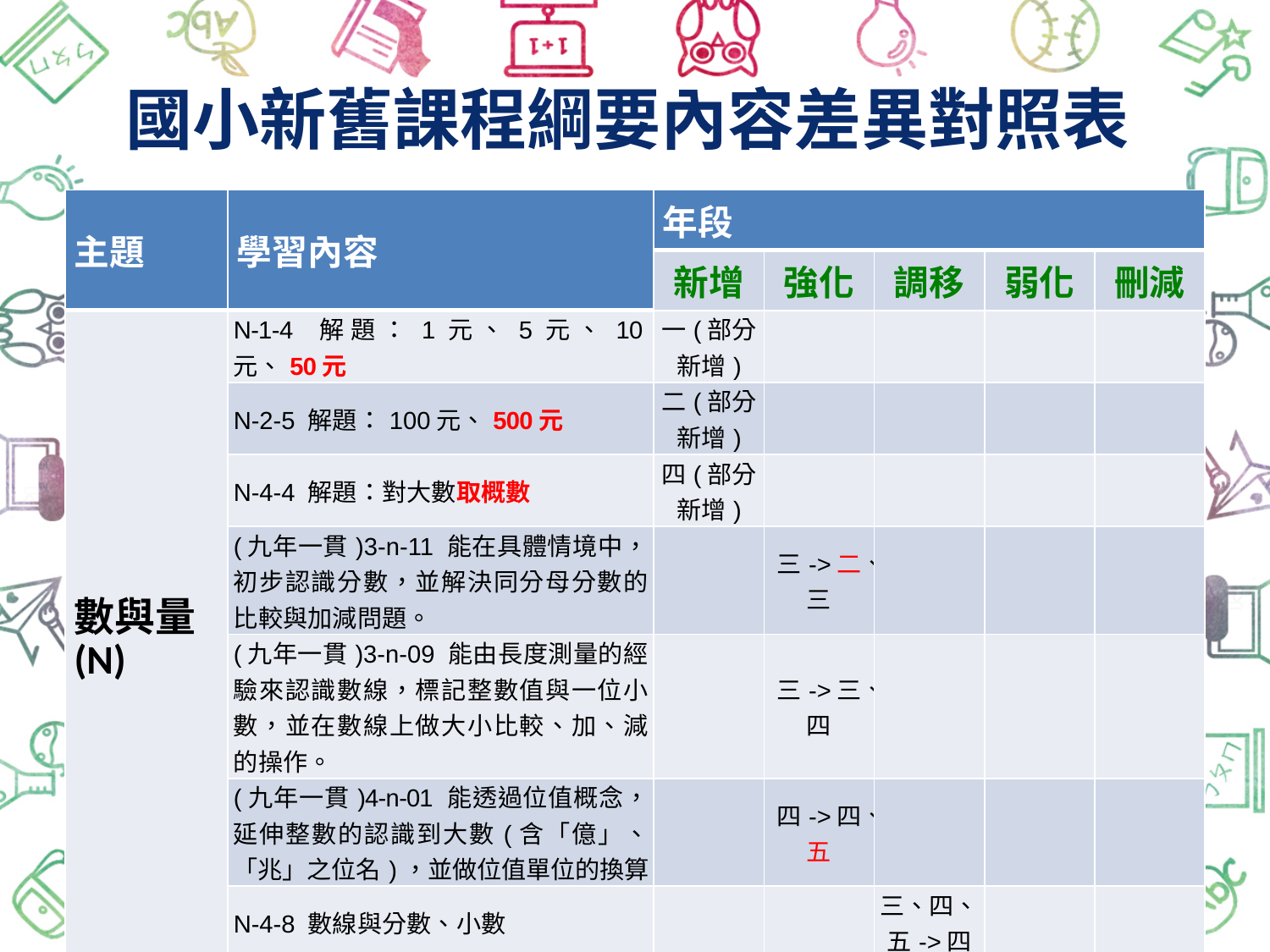

# 國小新舊課程綱要內容差異對照表
| 主題 | 學習內容 | 年段 |  |  |  |  |
| --- | --- | --- | --- | --- | --- | --- |
|  |  | 新增 | 強化 | 調移 | 弱化 | 刪減 |
| 數與量(N) | N-1-4 解題：1元、5元、10元、50元 | 一(部分新增) |  |  |  |  |
|  | N-2-5 解題：100元、500元 | 二(部分新增) |  |  |  |  |
|  | N-4-4 解題：對大數取概數 | 四(部分新增) |  |  |  |  |
|  | (九年一貫)3-n-11 能在具體情境中，初步認識分數，並解決同分母分數的比較與加減問題。 |  | 三->二、三 |  |  |  |
|  | (九年一貫)3-n-09 能由長度測量的經驗來認識數線，標記整數值與一位小數，並在數線上做大小比較、加、減的操作。 |  | 三->三、四 |  |  |  |
|  | (九年一貫)4-n-01 能透過位值概念，延伸整數的認識到大數(含「億」、「兆」之位名)，並做位值單位的換算。 |  | 四->四、五 |  |  |  |
|  | N-4-8 數線與分數、小數 |  |  | 三、四、五->四 |  |  |